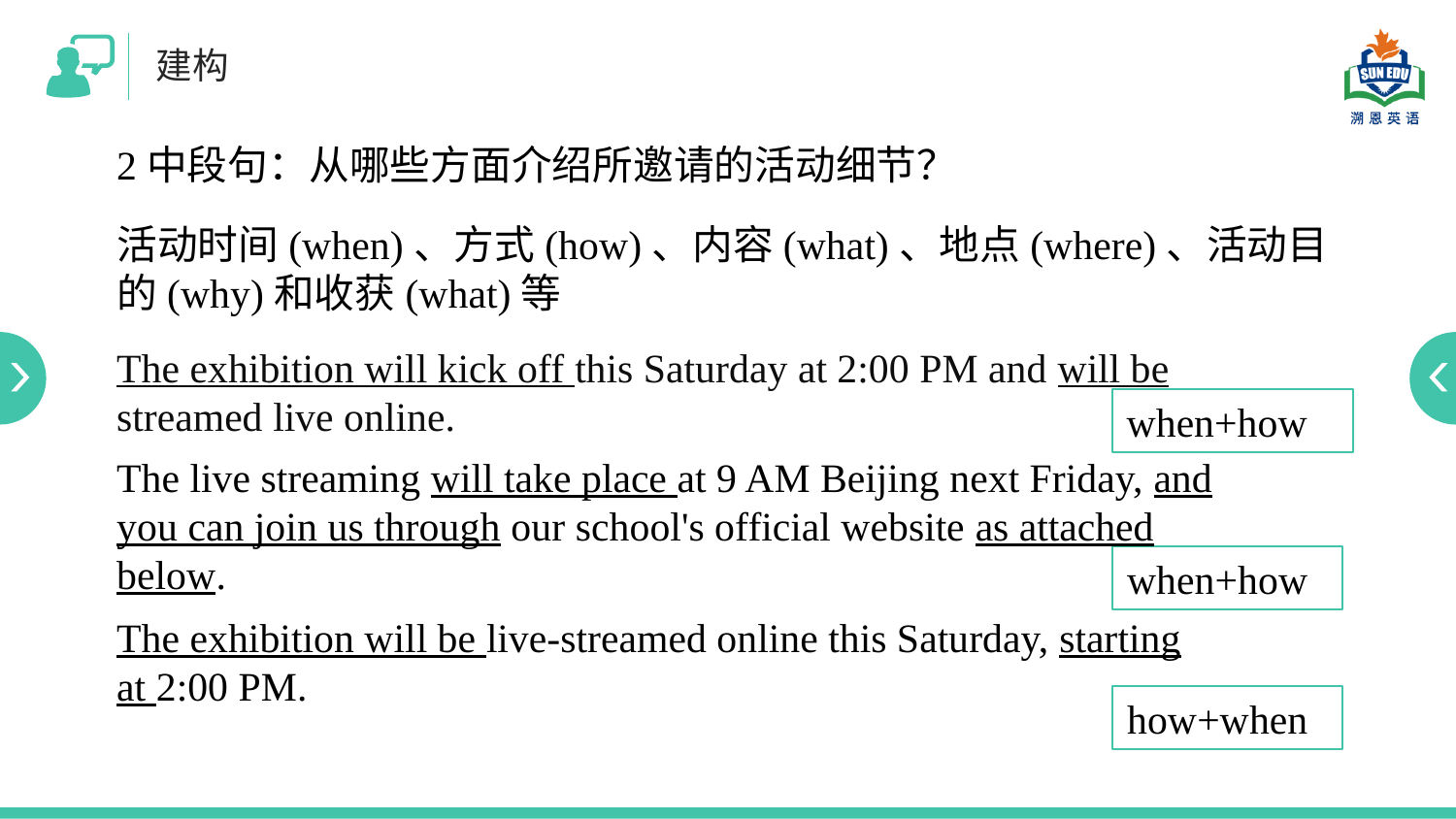

建构
2中段句：从哪些方面介绍所邀请的活动细节？
活动时间(when)、方式(how)、内容(what)、地点(where)、活动目的(why)和收获(what)等

The exhibition will kick off this Saturday at 2:00 PM and will be streamed live online.

when+how
The live streaming will take place at 9 AM Beijing next Friday, and you can join us through our school's official website as attached below.
when+how
The exhibition will be live-streamed online this Saturday, starting at 2:00 PM.
how+when